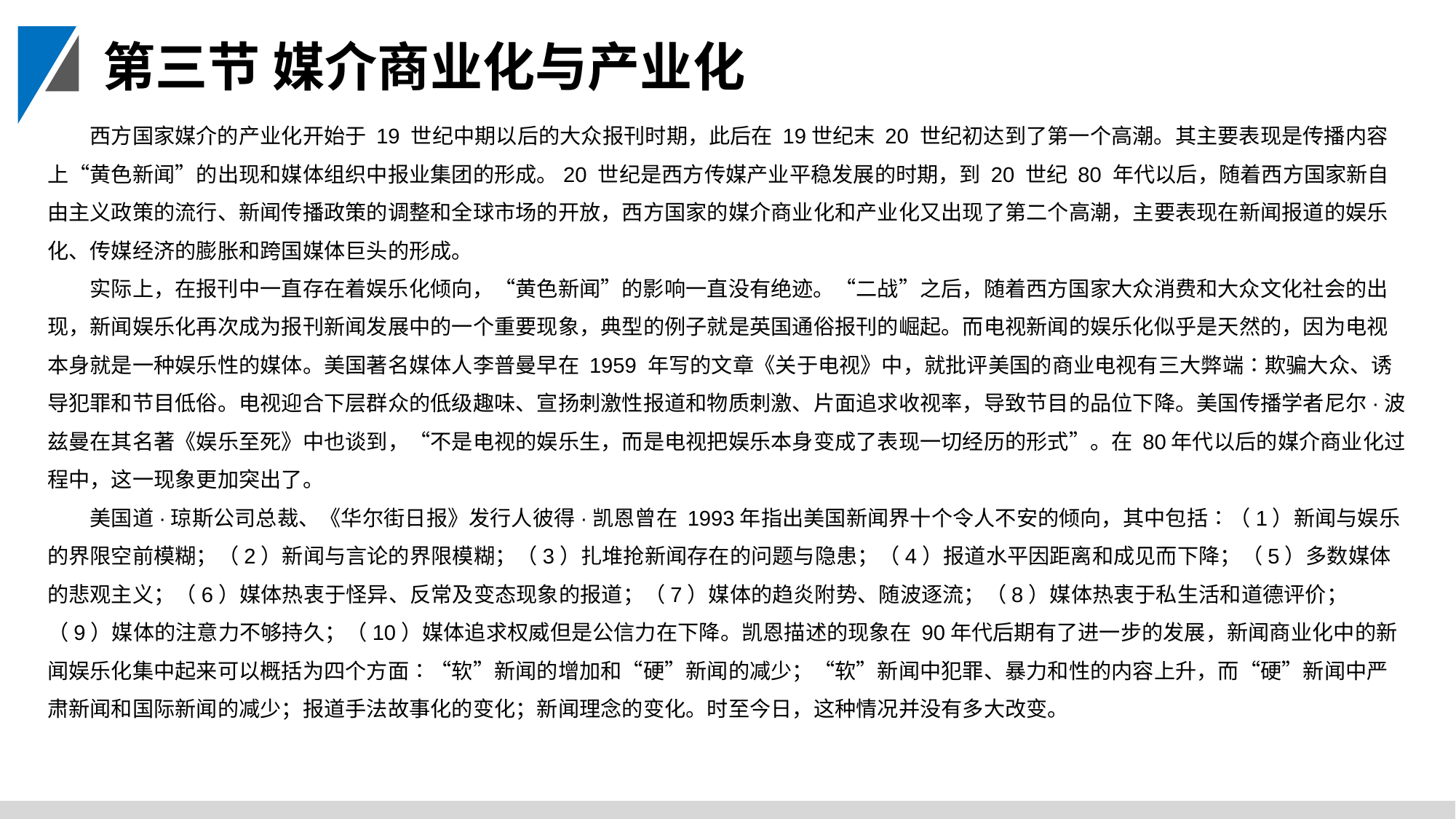

第三节 媒介商业化与产业化
西方国家媒介的产业化开始于 19 世纪中期以后的大众报刊时期，此后在 19世纪末 20 世纪初达到了第一个高潮。其主要表现是传播内容上“黄色新闻”的出现和媒体组织中报业集团的形成。20 世纪是西方传媒产业平稳发展的时期，到 20 世纪 80 年代以后，随着西方国家新自由主义政策的流行、新闻传播政策的调整和全球市场的开放，西方国家的媒介商业化和产业化又出现了第二个高潮，主要表现在新闻报道的娱乐化、传媒经济的膨胀和跨国媒体巨头的形成。
实际上，在报刊中一直存在着娱乐化倾向，“黄色新闻”的影响一直没有绝迹。“二战”之后，随着西方国家大众消费和大众文化社会的出现，新闻娱乐化再次成为报刊新闻发展中的一个重要现象，典型的例子就是英国通俗报刊的崛起。而电视新闻的娱乐化似乎是天然的，因为电视本身就是一种娱乐性的媒体。美国著名媒体人李普曼早在 1959 年写的文章《关于电视》中，就批评美国的商业电视有三大弊端∶欺骗大众、诱导犯罪和节目低俗。电视迎合下层群众的低级趣味、宣扬刺激性报道和物质刺激、片面追求收视率，导致节目的品位下降。美国传播学者尼尔·波兹曼在其名著《娱乐至死》中也谈到，“不是电视的娱乐生，而是电视把娱乐本身变成了表现一切经历的形式”。在 80年代以后的媒介商业化过程中，这一现象更加突出了。
美国道·琼斯公司总裁、《华尔街日报》发行人彼得·凯恩曾在 1993年指出美国新闻界十个令人不安的倾向，其中包括∶（1）新闻与娱乐的界限空前模糊；（2）新闻与言论的界限模糊；（3）扎堆抢新闻存在的问题与隐患；（4）报道水平因距离和成见而下降；（5）多数媒体的悲观主义；（6）媒体热衷于怪异、反常及变态现象的报道；（7）媒体的趋炎附势、随波逐流；（8）媒体热衷于私生活和道德评价；（9）媒体的注意力不够持久；（10）媒体追求权威但是公信力在下降。凯恩描述的现象在 90年代后期有了进一步的发展，新闻商业化中的新闻娱乐化集中起来可以概括为四个方面∶“软”新闻的增加和“硬”新闻的减少；“软”新闻中犯罪、暴力和性的内容上升，而“硬”新闻中严肃新闻和国际新闻的减少；报道手法故事化的变化；新闻理念的变化。时至今日，这种情况并没有多大改变。